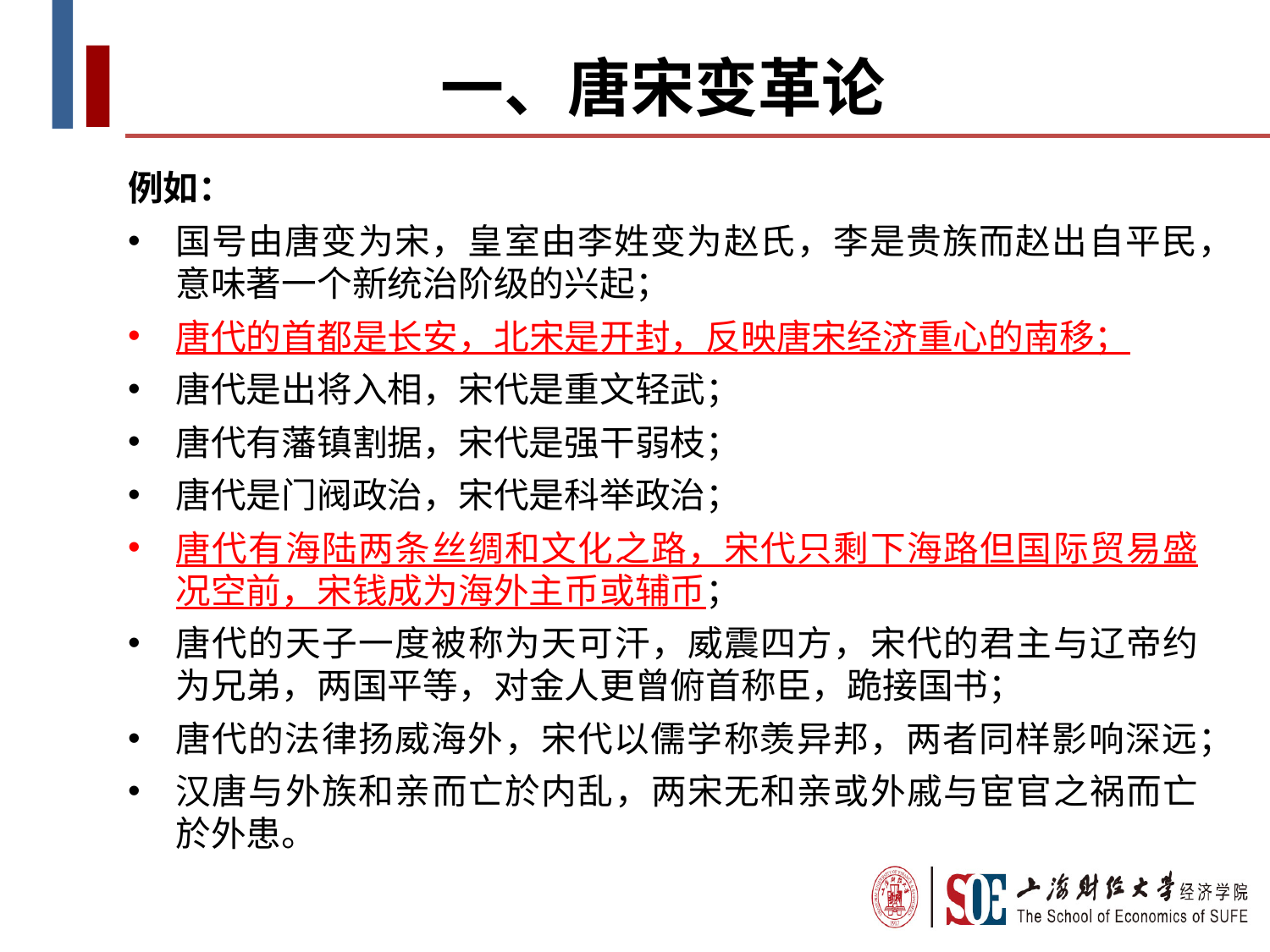

一、唐宋变革论
例如：
国号由唐变为宋，皇室由李姓变为赵氏，李是贵族而赵出自平民，意味著一个新统治阶级的兴起；
唐代的首都是长安，北宋是开封，反映唐宋经济重心的南移；
唐代是出将入相，宋代是重文轻武；
唐代有藩镇割据，宋代是强干弱枝；
唐代是门阀政治，宋代是科举政治；
唐代有海陆两条丝绸和文化之路，宋代只剩下海路但国际贸易盛况空前，宋钱成为海外主币或辅币；
唐代的天子一度被称为天可汗，威震四方，宋代的君主与辽帝约为兄弟，两国平等，对金人更曾俯首称臣，跪接国书；
唐代的法律扬威海外，宋代以儒学称羡异邦，两者同样影响深远；
汉唐与外族和亲而亡於内乱，两宋无和亲或外戚与宦官之祸而亡於外患。